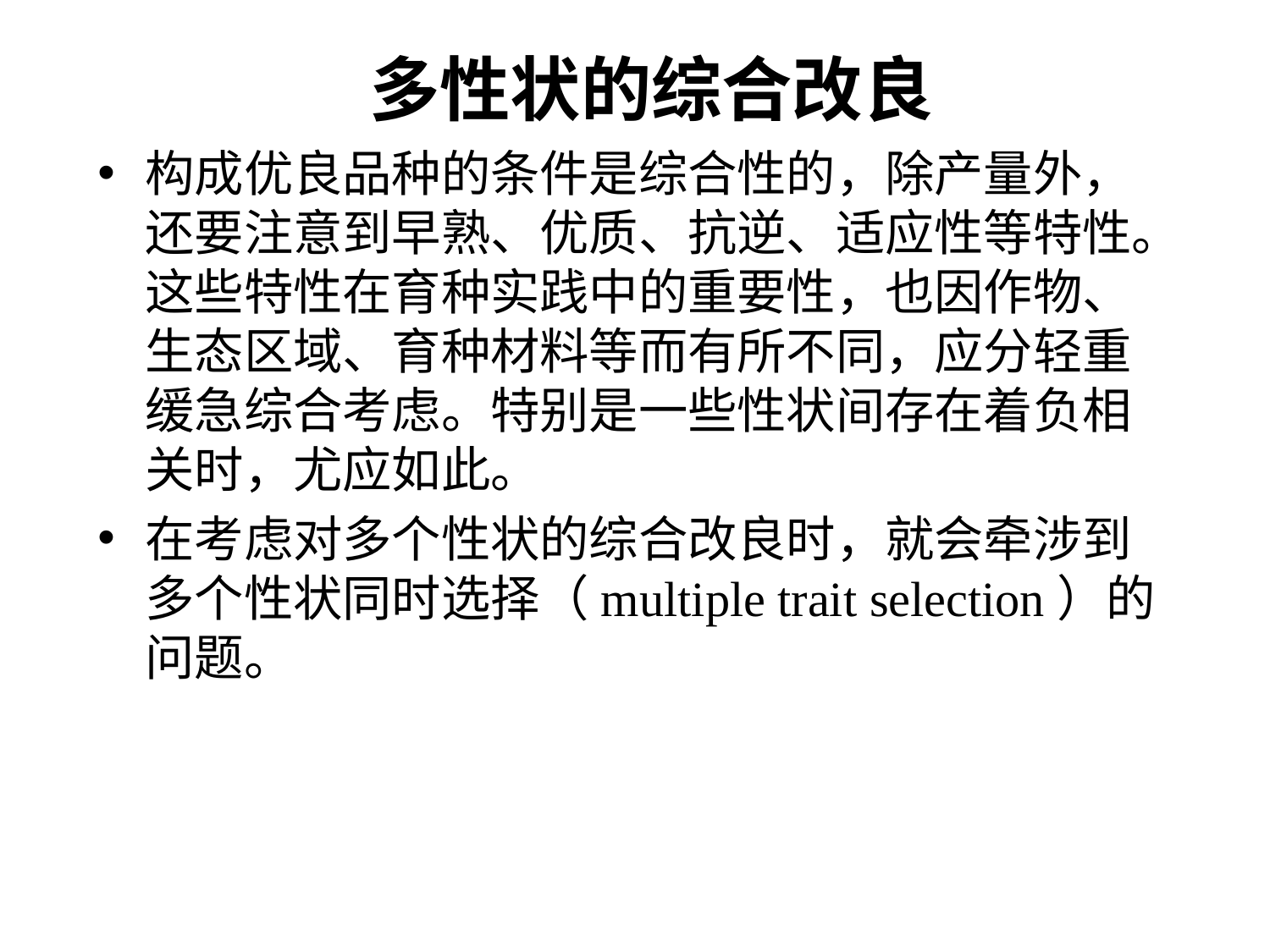

# 多性状的综合改良
构成优良品种的条件是综合性的，除产量外，还要注意到早熟、优质、抗逆、适应性等特性。这些特性在育种实践中的重要性，也因作物、生态区域、育种材料等而有所不同，应分轻重缓急综合考虑。特别是一些性状间存在着负相关时，尤应如此。
在考虑对多个性状的综合改良时，就会牵涉到多个性状同时选择（multiple trait selection）的问题。